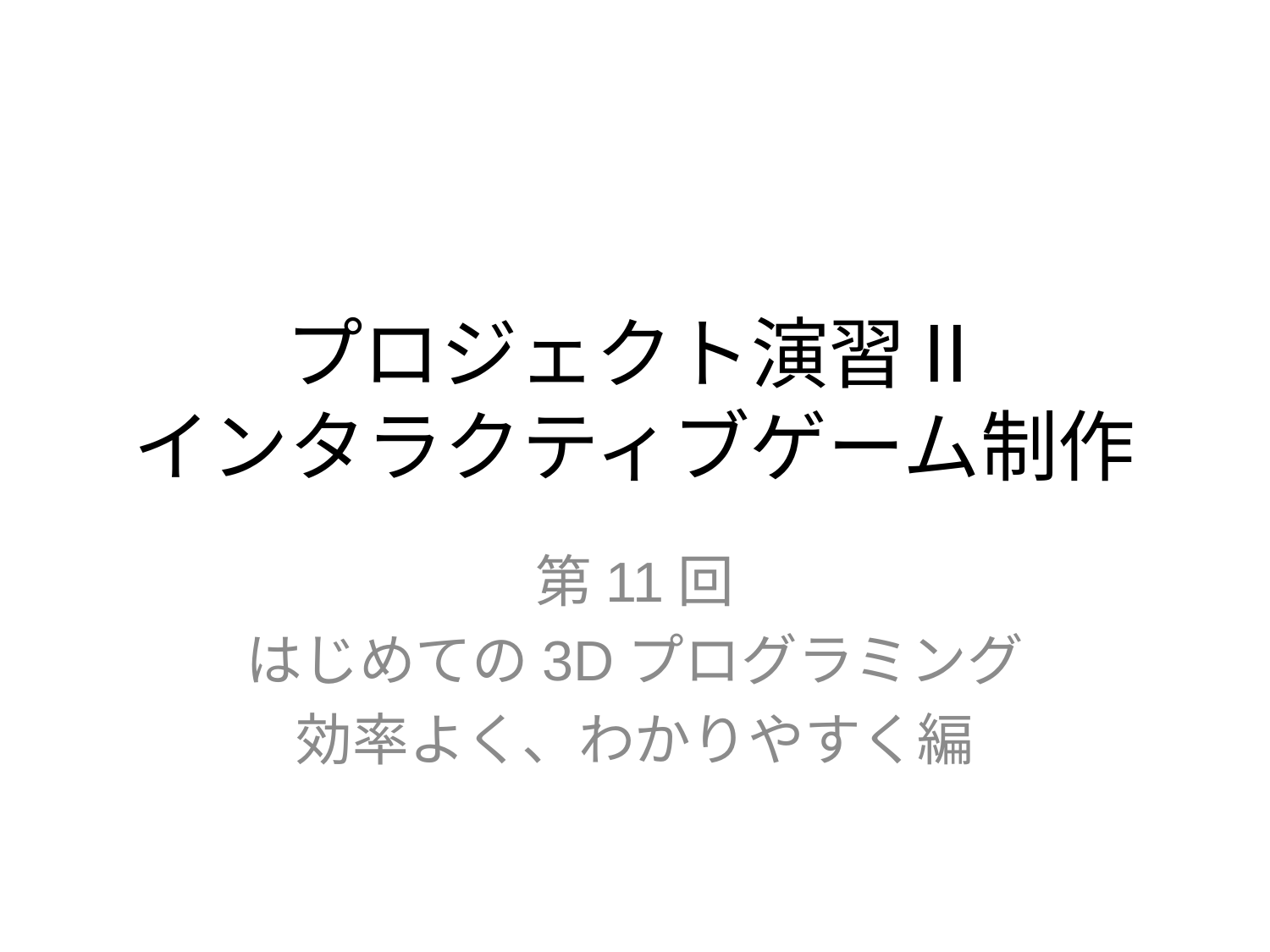

# プロジェクト演習Ⅱ インタラクティブゲーム制作
第11回
はじめての3Dプログラミング
効率よく、わかりやすく編